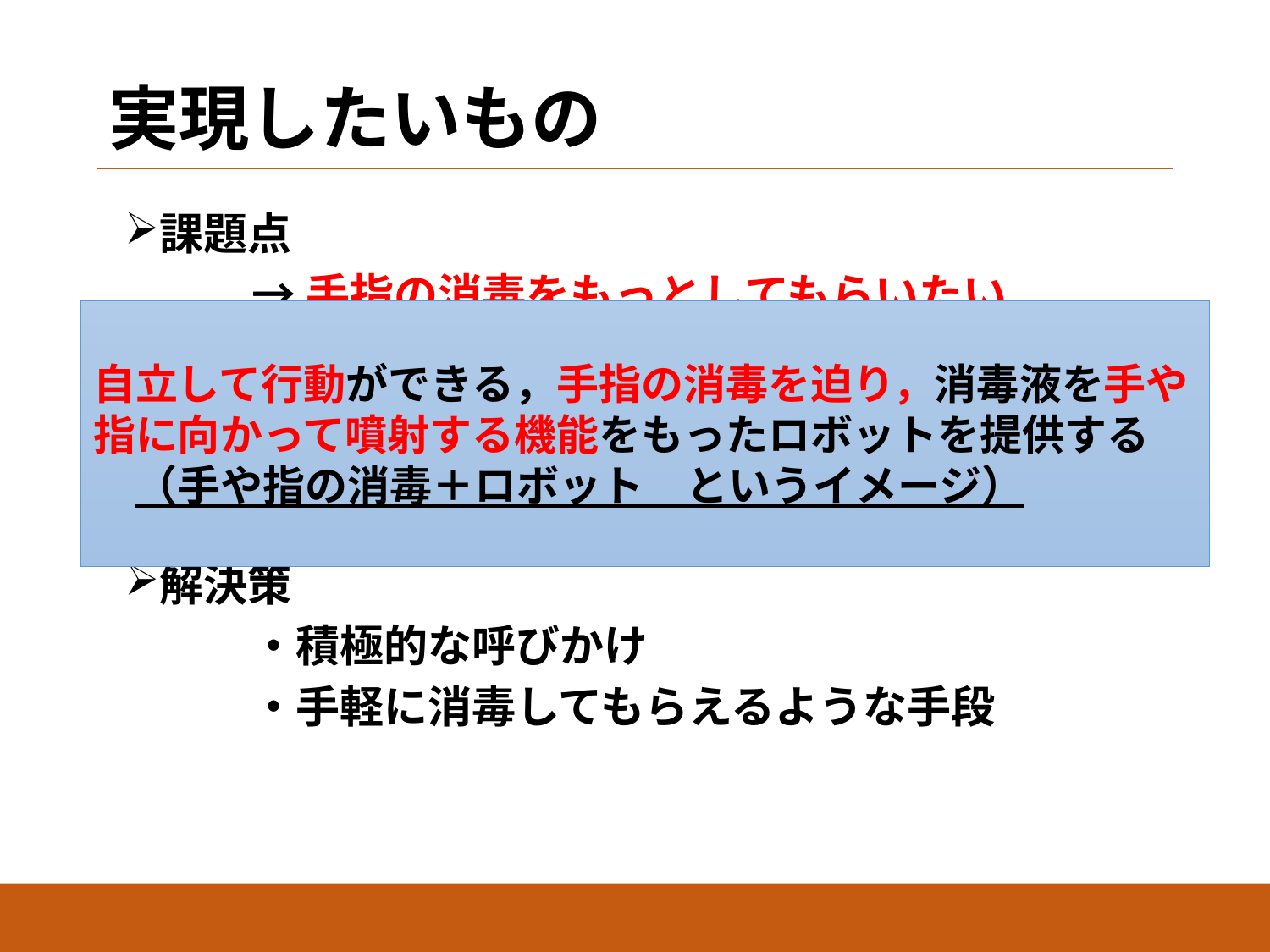

実現したいもの
課題点
	→手指の消毒をもっとしてもらいたい
	・現在流行している新型コロナウイルス
	・アルコール消毒は有効な予防法の一つ
	・終息に向かっていくにつれて意識が薄れるこ		　とが予想される。
解決策
	・積極的な呼びかけ
	・手軽に消毒してもらえるような手段

自立して行動ができる，手指の消毒を迫り，消毒液を手や指に向かって噴射する機能をもったロボットを提供する
　（手や指の消毒＋ロボット　というイメージ）